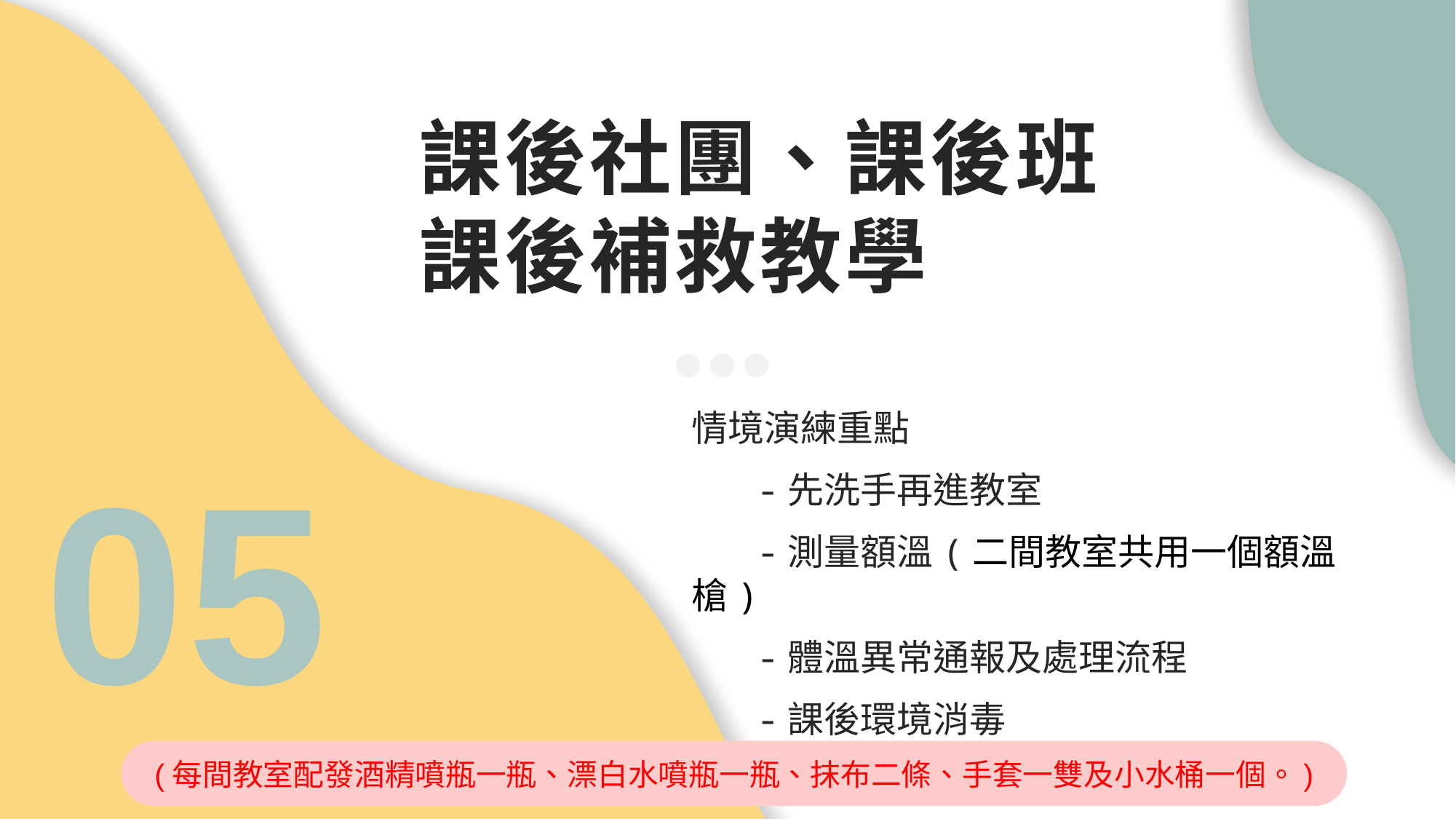

課後社團、課後班
課後補救教學

情境演練重點
   -先洗手再進教室
   -測量額溫(二間教室共用一個額溫槍)
   -體溫異常通報及處理流程
   -課後環境消毒
05
(每間教室配發酒精噴瓶一瓶、漂白水噴瓶一瓶、抹布二條、手套一雙及小水桶一個。)